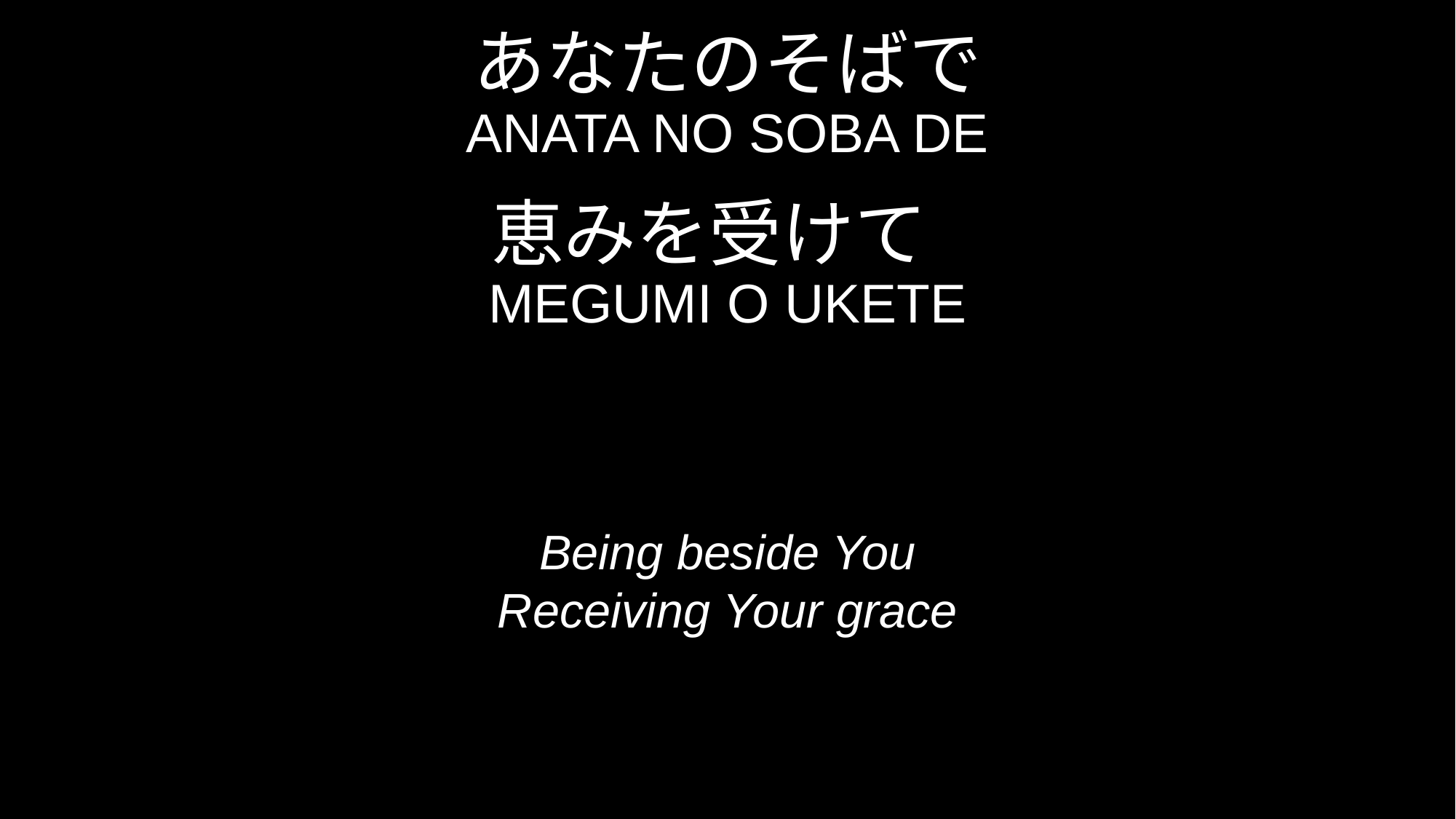

あなたのそばで
ANATA NO SOBA DE

恵みを受けて
MEGUMI O UKETE
Being beside You
Receiving Your grace